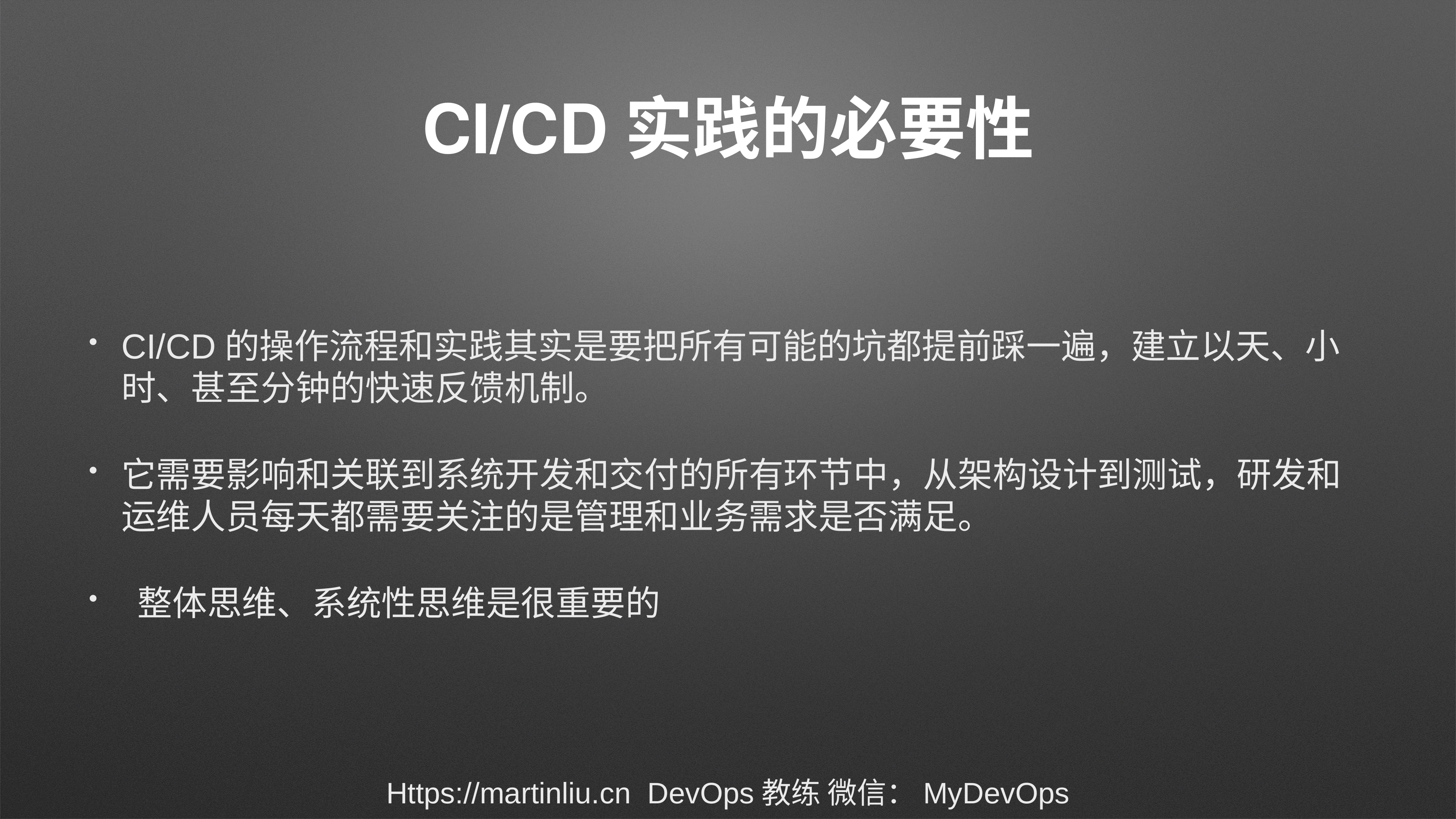

# CI/CD实践的必要性
CI/CD的操作流程和实践其实是要把所有可能的坑都提前踩一遍，建立以天、小时、甚至分钟的快速反馈机制。
它需要影响和关联到系统开发和交付的所有环节中，从架构设计到测试，研发和运维人员每天都需要关注的是管理和业务需求是否满足。
 整体思维、系统性思维是很重要的